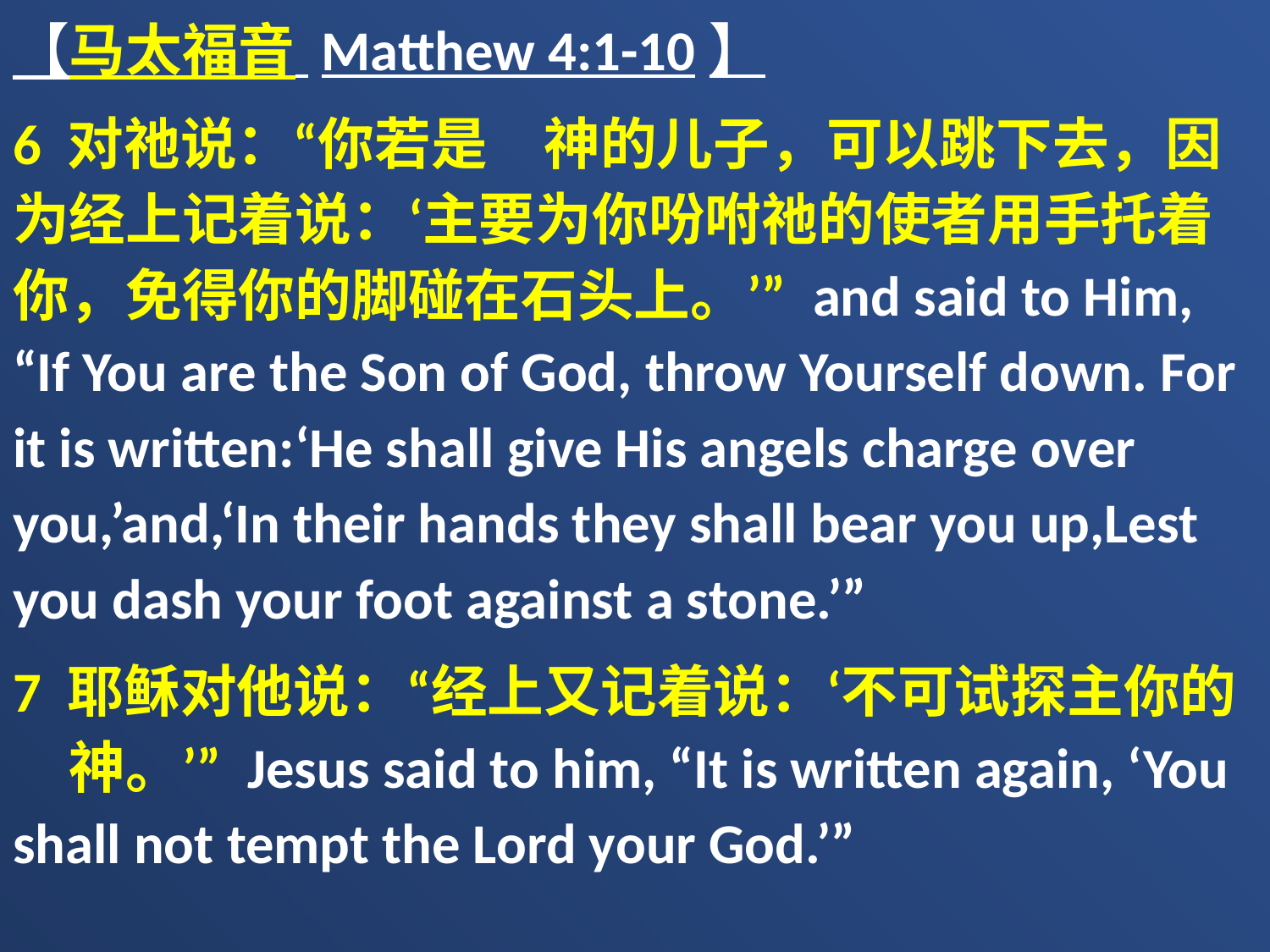

【马太福音 Matthew 4:1-10】
6 对祂说：“你若是　神的儿子，可以跳下去，因为经上记着说：‘主要为你吩咐祂的使者用手托着你，免得你的脚碰在石头上。’” and said to Him, “If You are the Son of God, throw Yourself down. For it is written:‘He shall give His angels charge over you,’and,‘In their hands they shall bear you up,Lest you dash your foot against a stone.’”
7 耶稣对他说：“经上又记着说：‘不可试探主你的　神。’” Jesus said to him, “It is written again, ‘You shall not tempt the Lord your God.’”